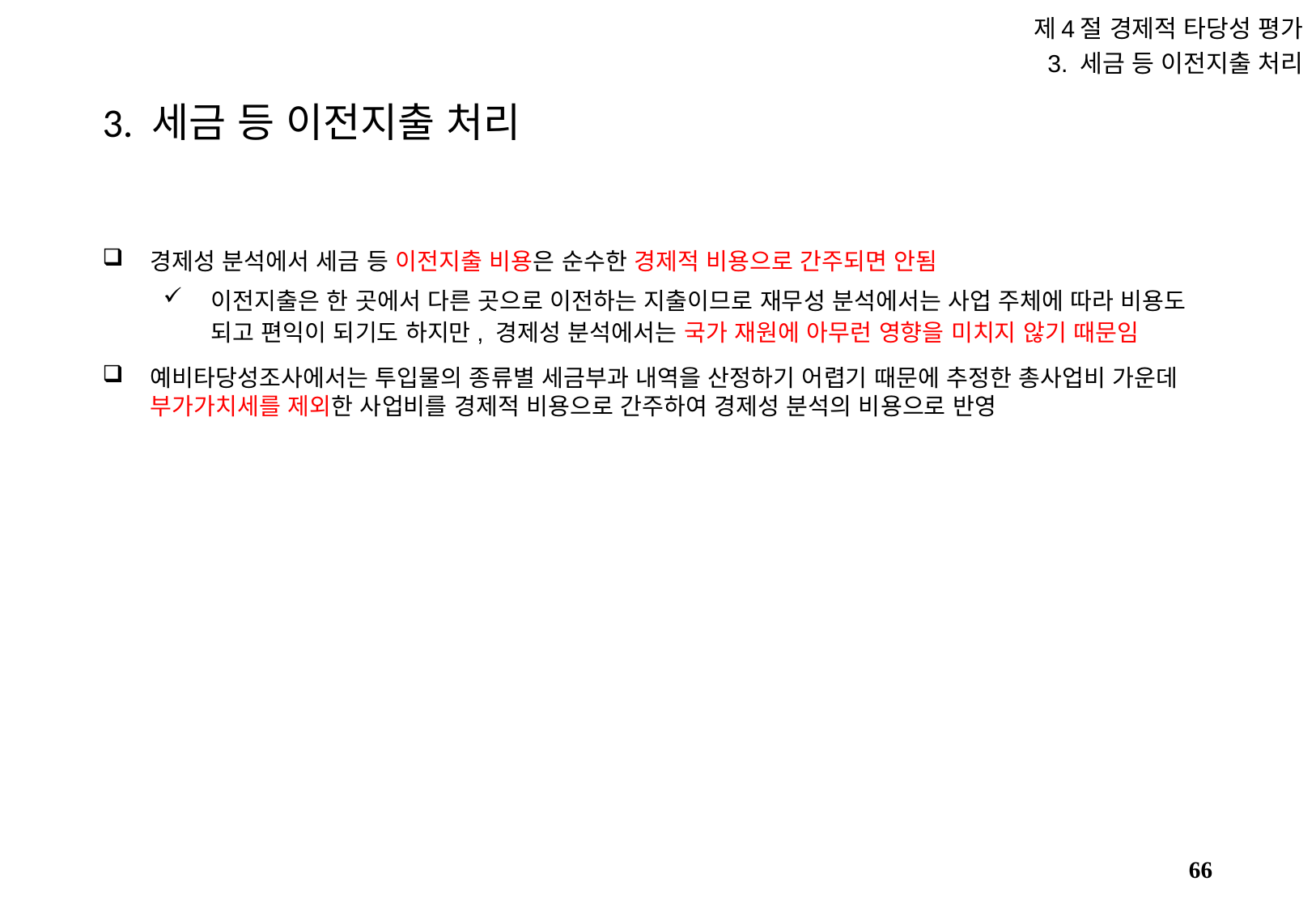

제4절 경제적 타당성 평가
3. 세금 등 이전지출 처리
# 3. 세금 등 이전지출 처리
경제성 분석에서 세금 등 이전지출 비용은 순수한 경제적 비용으로 간주되면 안됨
이전지출은 한 곳에서 다른 곳으로 이전하는 지출이므로 재무성 분석에서는 사업 주체에 따라 비용도 되고 편익이 되기도 하지만, 경제성 분석에서는 국가 재원에 아무런 영향을 미치지 않기 때문임
예비타당성조사에서는 투입물의 종류별 세금부과 내역을 산정하기 어렵기 때문에 추정한 총사업비 가운데 부가가치세를 제외한 사업비를 경제적 비용으로 간주하여 경제성 분석의 비용으로 반영
66